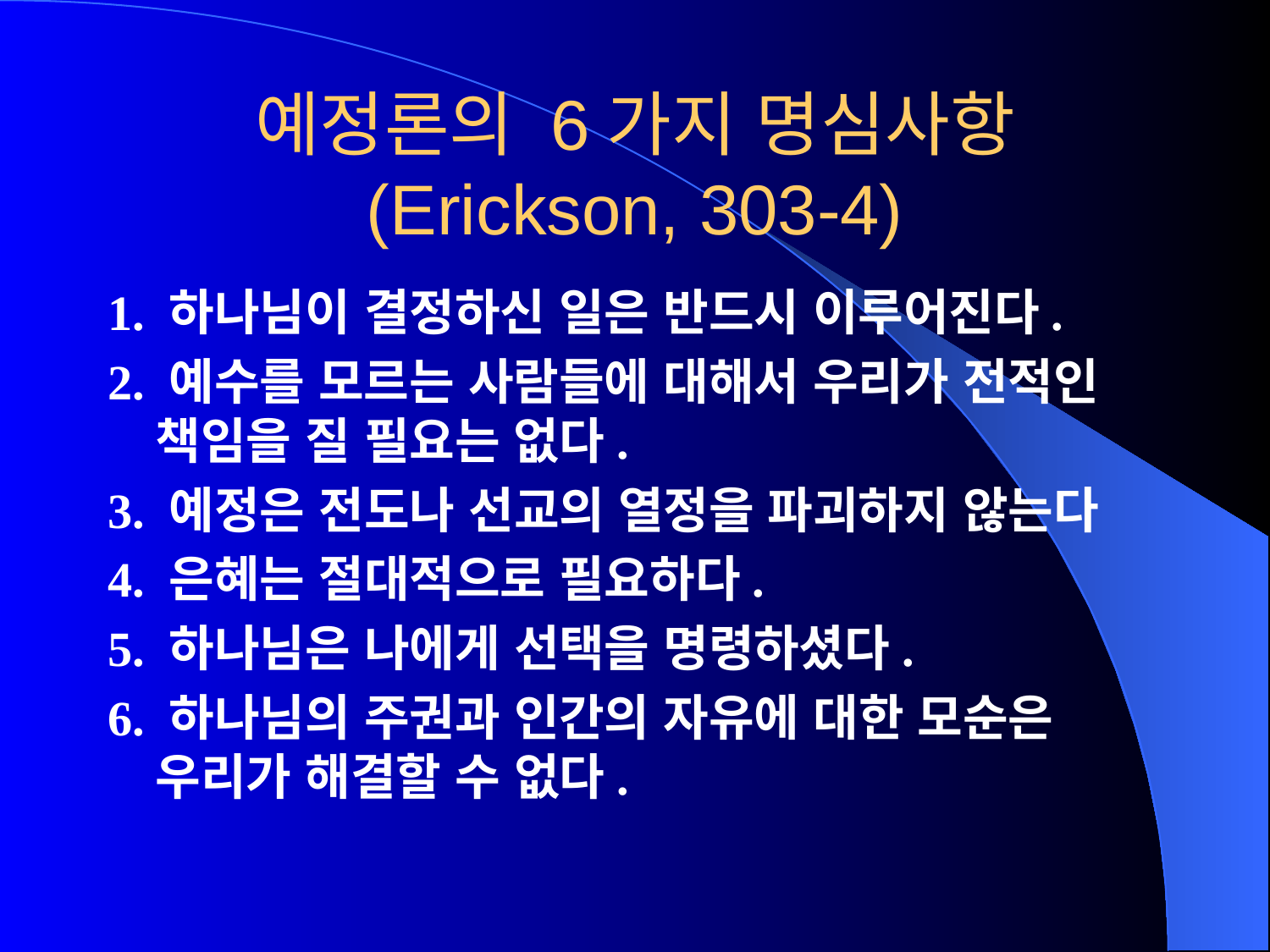

# 예정론의 6가지 명심사항 (Erickson, 303-4)
1. 하나님이 결정하신 일은 반드시 이루어진다.
2. 예수를 모르는 사람들에 대해서 우리가 전적인 책임을 질 필요는 없다.
3. 예정은 전도나 선교의 열정을 파괴하지 않는다
4. 은혜는 절대적으로 필요하다.
5. 하나님은 나에게 선택을 명령하셨다.
6. 하나님의 주권과 인간의 자유에 대한 모순은 우리가 해결할 수 없다.